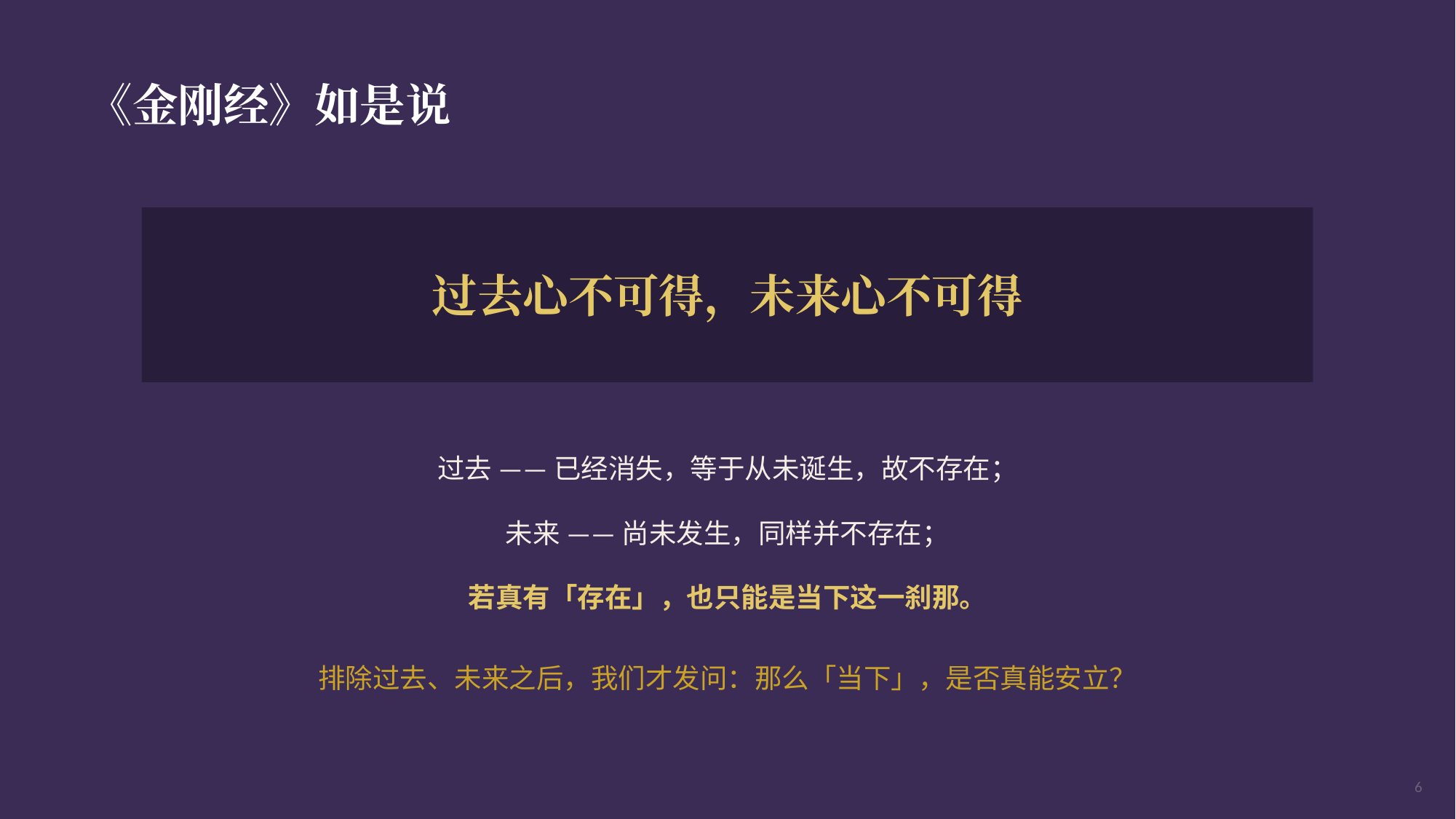

《金刚经》如是说

过去心不可得，未来心不可得
过去 —— 已经消失，等于从未诞生，故不存在；
未来 —— 尚未发生，同样并不存在；
若真有「存在」，也只能是当下这一刹那。
排除过去、未来之后，我们才发问：那么「当下」，是否真能安立？
6